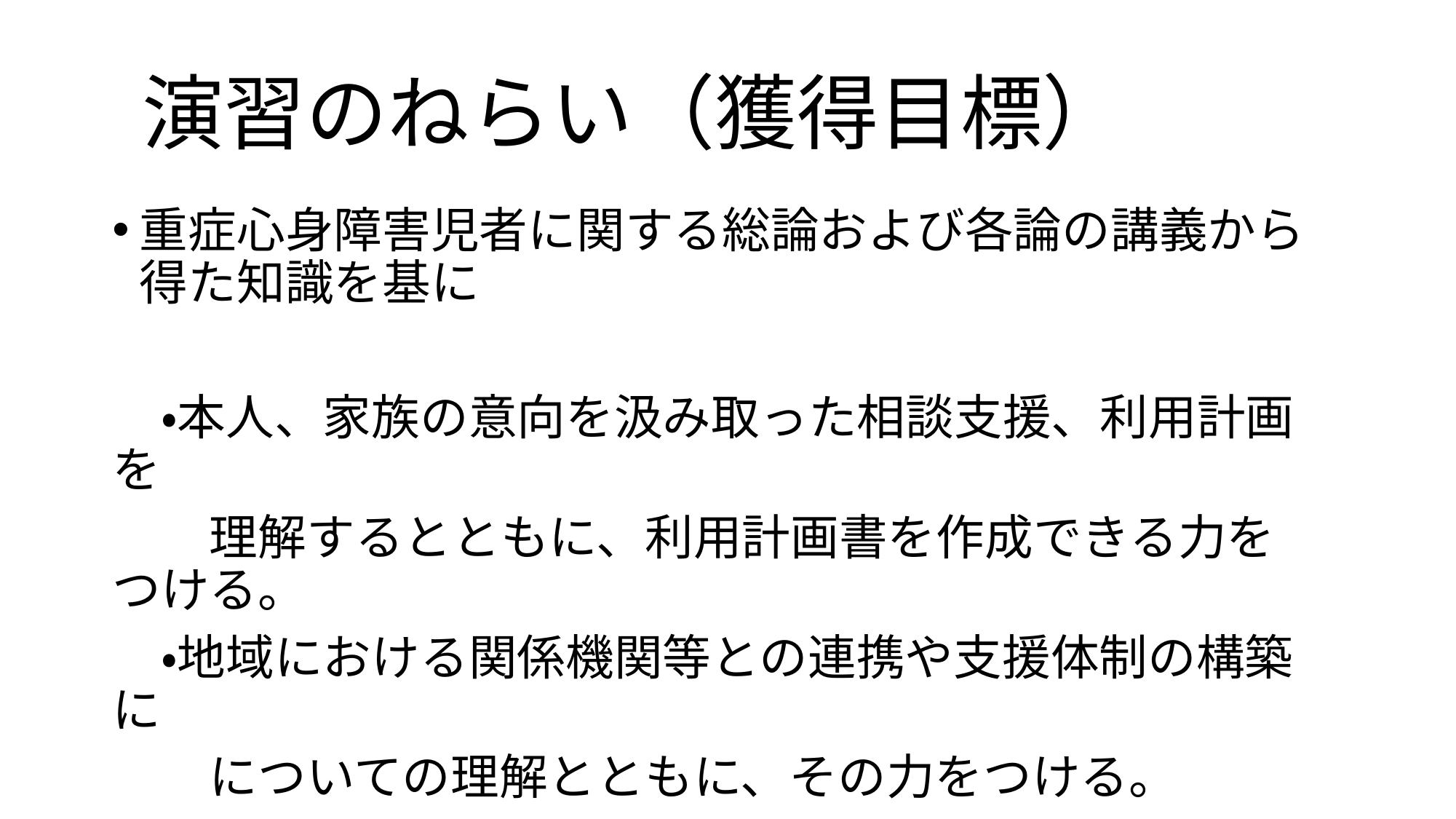

# 演習のねらい（獲得目標）
重症心身障害児者に関する総論および各論の講義から得た知識を基に

　・本人、家族の意向を汲み取った相談支援、利用計画を
　　理解するとともに、利用計画書を作成できる力をつける。
　・地域における関係機関等との連携や支援体制の構築に
　　についての理解とともに、その力をつける。